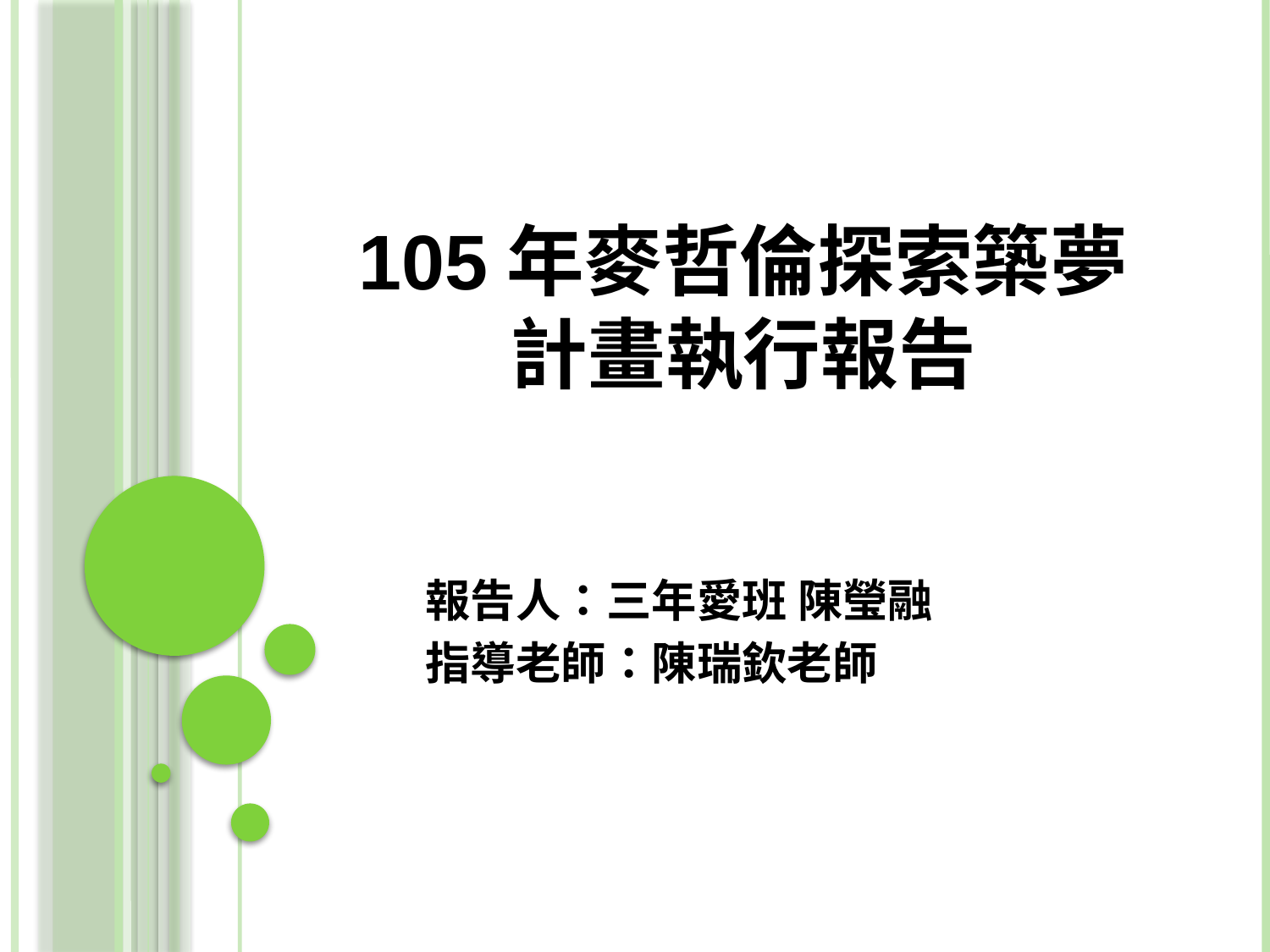

# 105年麥哲倫探索築夢計畫執行報告
報告人：三年愛班 陳瑩融
指導老師：陳瑞欽老師